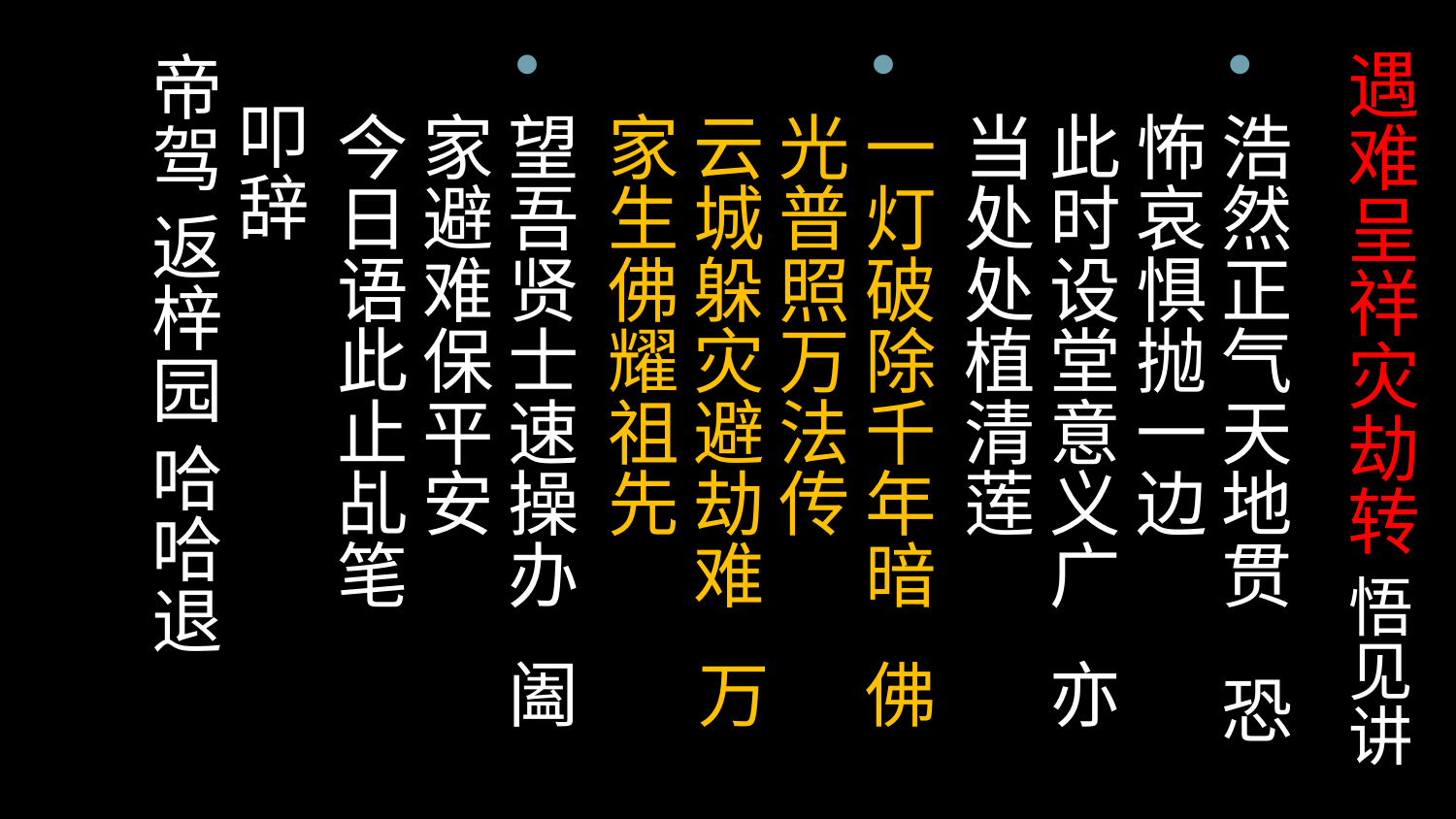

# 遇难呈祥灾劫转 悟见讲
浩然正气天地贯    恐怖哀惧抛一边
此时设堂意义广   亦当处处植清莲
一灯破除千年暗   佛光普照万法传
云城躲灾避劫难   万家生佛耀祖先
望吾贤士速操办   阖家避难保平安
今日语此止乩笔
  叩辞
帝驾 返梓园 哈哈退